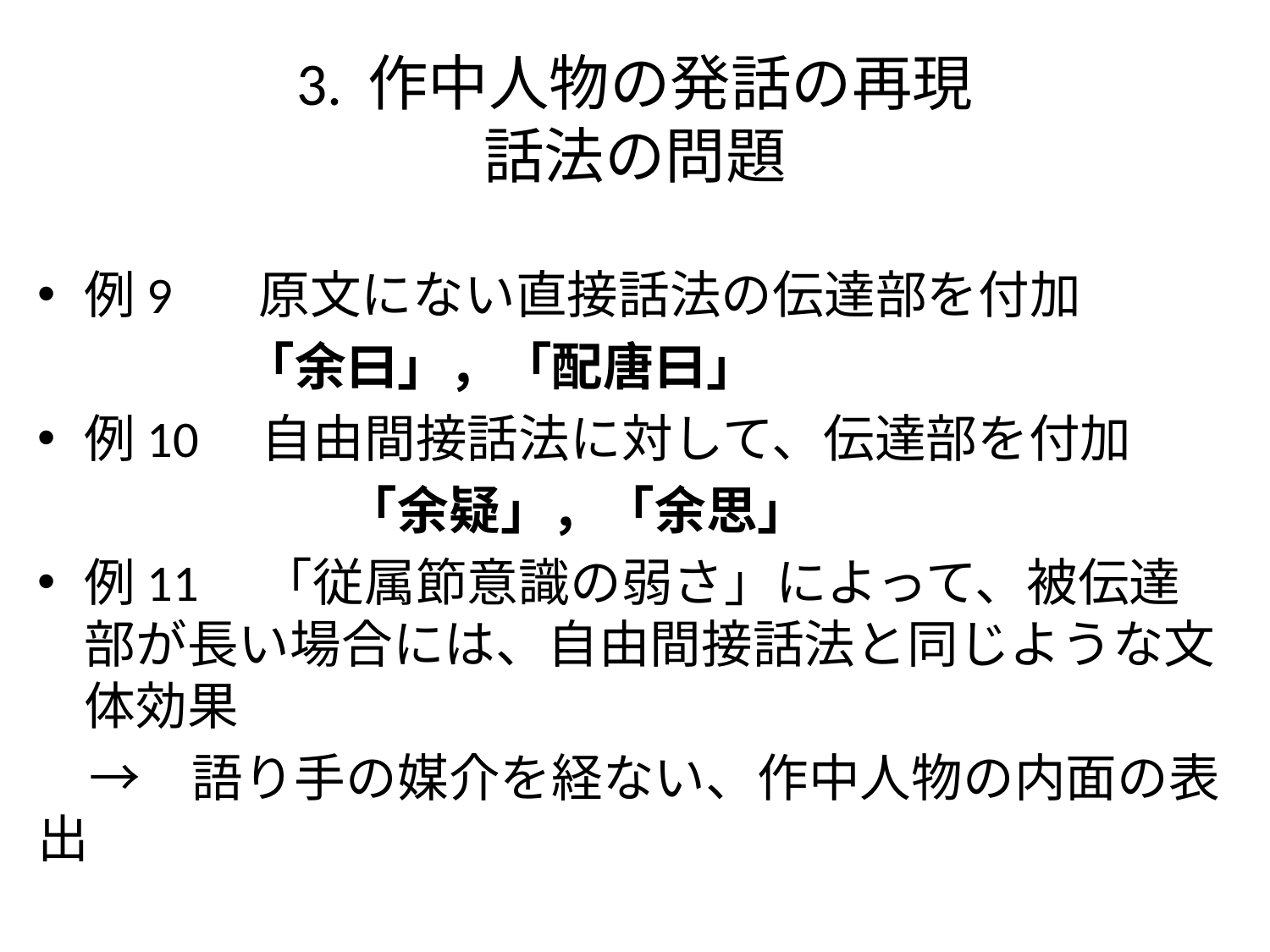

# 3. 作中人物の発話の再現 話法の問題
例9　  原文にない直接話法の伝達部を付加
　　　　「余曰」，「配唐曰」
例10　自由間接話法に対して、伝達部を付加
　　　　　　「余疑」，「余思」
例11　「従属節意識の弱さ」によって、被伝達部が長い場合には、自由間接話法と同じような文体効果
　→　語り手の媒介を経ない、作中人物の内面の表出